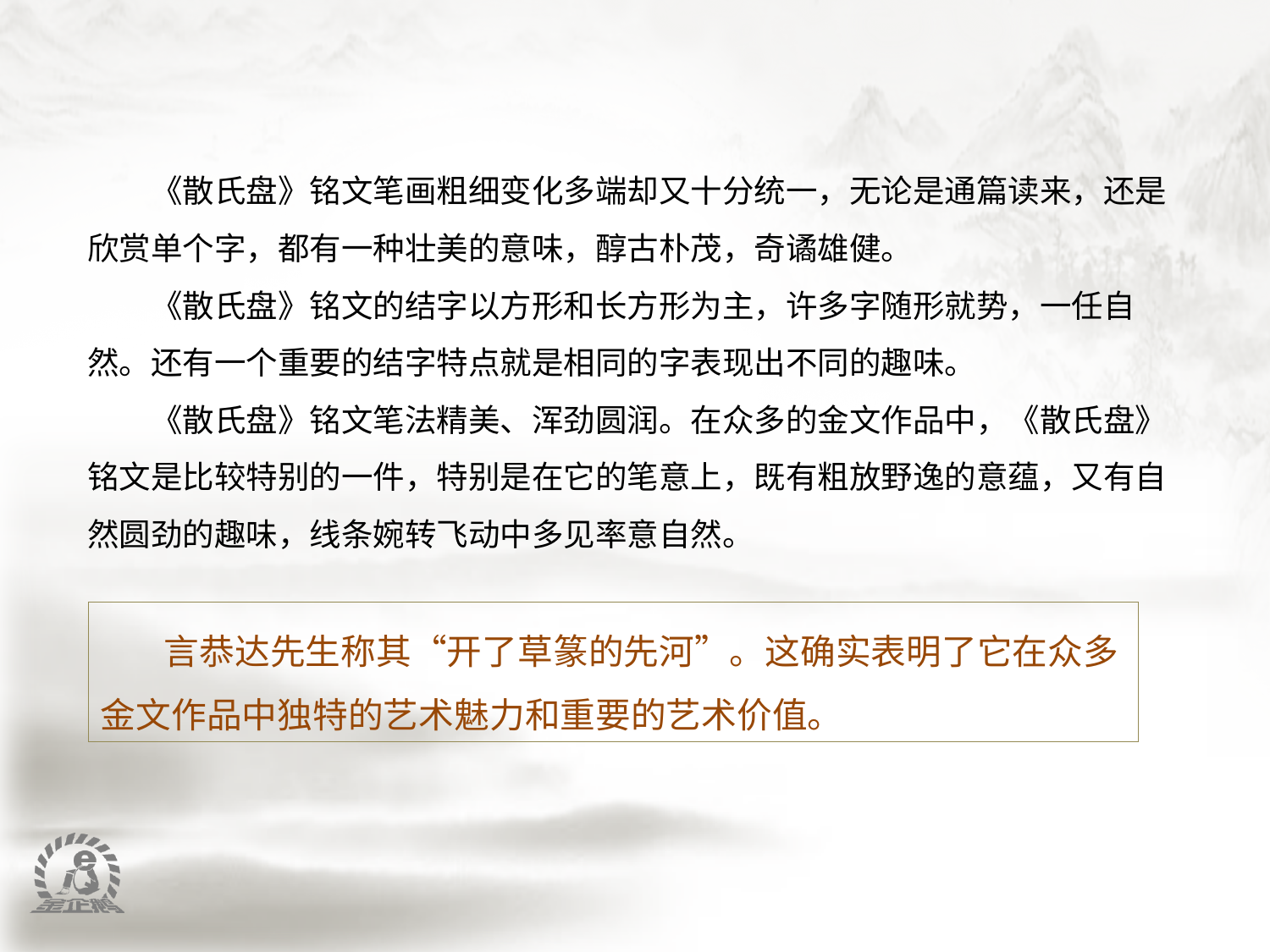

《散氏盘》铭文笔画粗细变化多端却又十分统一，无论是通篇读来，还是欣赏单个字，都有一种壮美的意味，醇古朴茂，奇谲雄健。
《散氏盘》铭文的结字以方形和长方形为主，许多字随形就势，一任自然。还有一个重要的结字特点就是相同的字表现出不同的趣味。
《散氏盘》铭文笔法精美、浑劲圆润。在众多的金文作品中，《散氏盘》铭文是比较特别的一件，特别是在它的笔意上，既有粗放野逸的意蕴，又有自然圆劲的趣味，线条婉转飞动中多见率意自然。
言恭达先生称其“开了草篆的先河”。这确实表明了它在众多金文作品中独特的艺术魅力和重要的艺术价值。